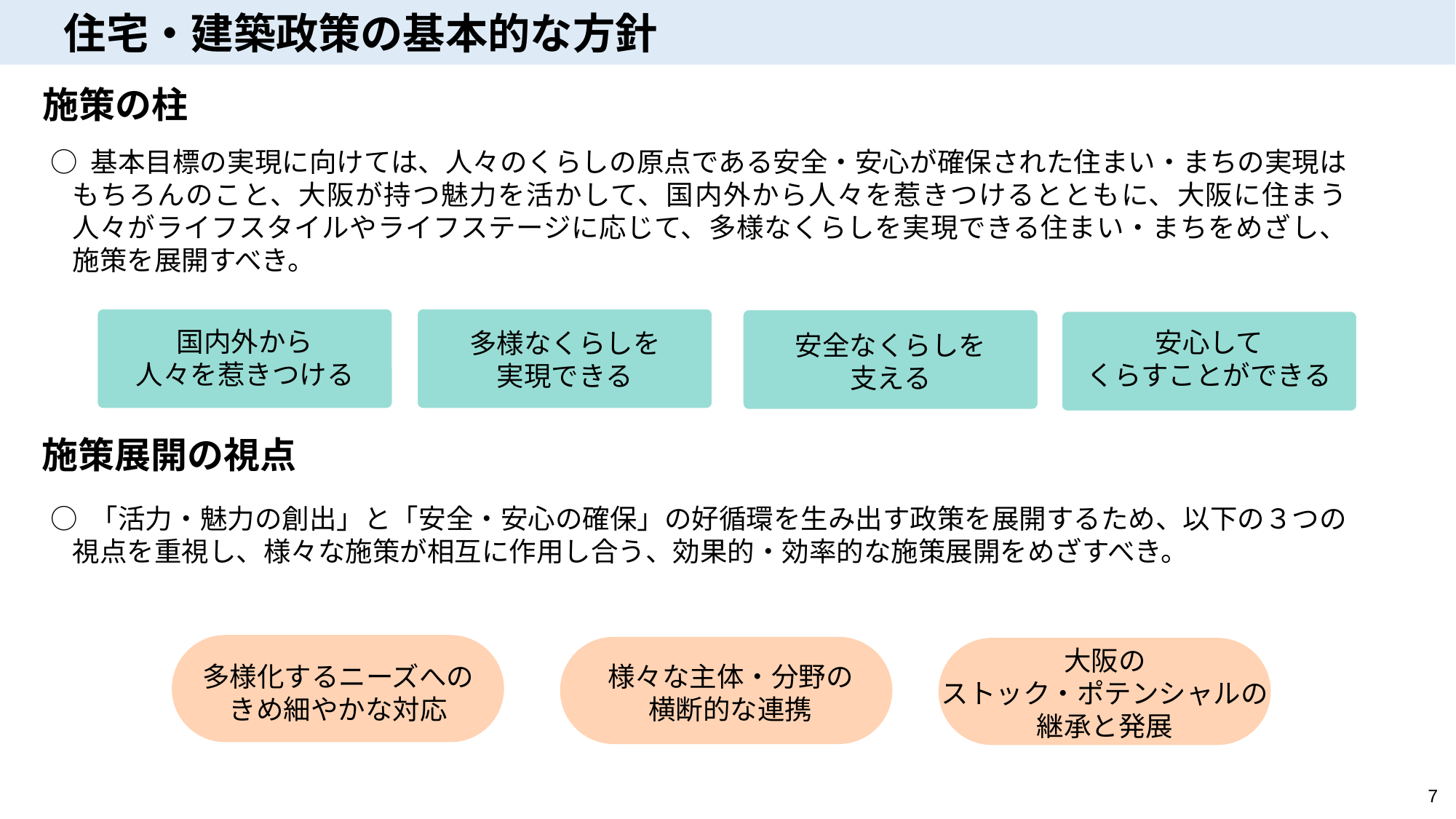

住宅・建築政策の基本的な方針

　施策の柱
○ 基本目標の実現に向けては、人々のくらしの原点である安全・安心が確保された住まい・まちの実現はもちろんのこと、大阪が持つ魅力を活かして、国内外から人々を惹きつけるとともに、大阪に住まう人々がライフスタイルやライフステージに応じて、多様なくらしを実現できる住まい・まちをめざし、施策を展開すべき。

多様なくらしを
実現できる

国内外から
人々を惹きつける

安全なくらしを
支える

安心して
くらすことができる
施策展開の視点
○ 「活力・魅力の創出」と「安全・安心の確保」の好循環を生み出す政策を展開するため、以下の３つの視点を重視し、様々な施策が相互に作用し合う、効果的・効率的な施策展開をめざすべき。
大阪の
ストック・ポテンシャルの
継承と発展

多様化するニーズへの
きめ細やかな対応

様々な主体・分野の
横断的な連携
7